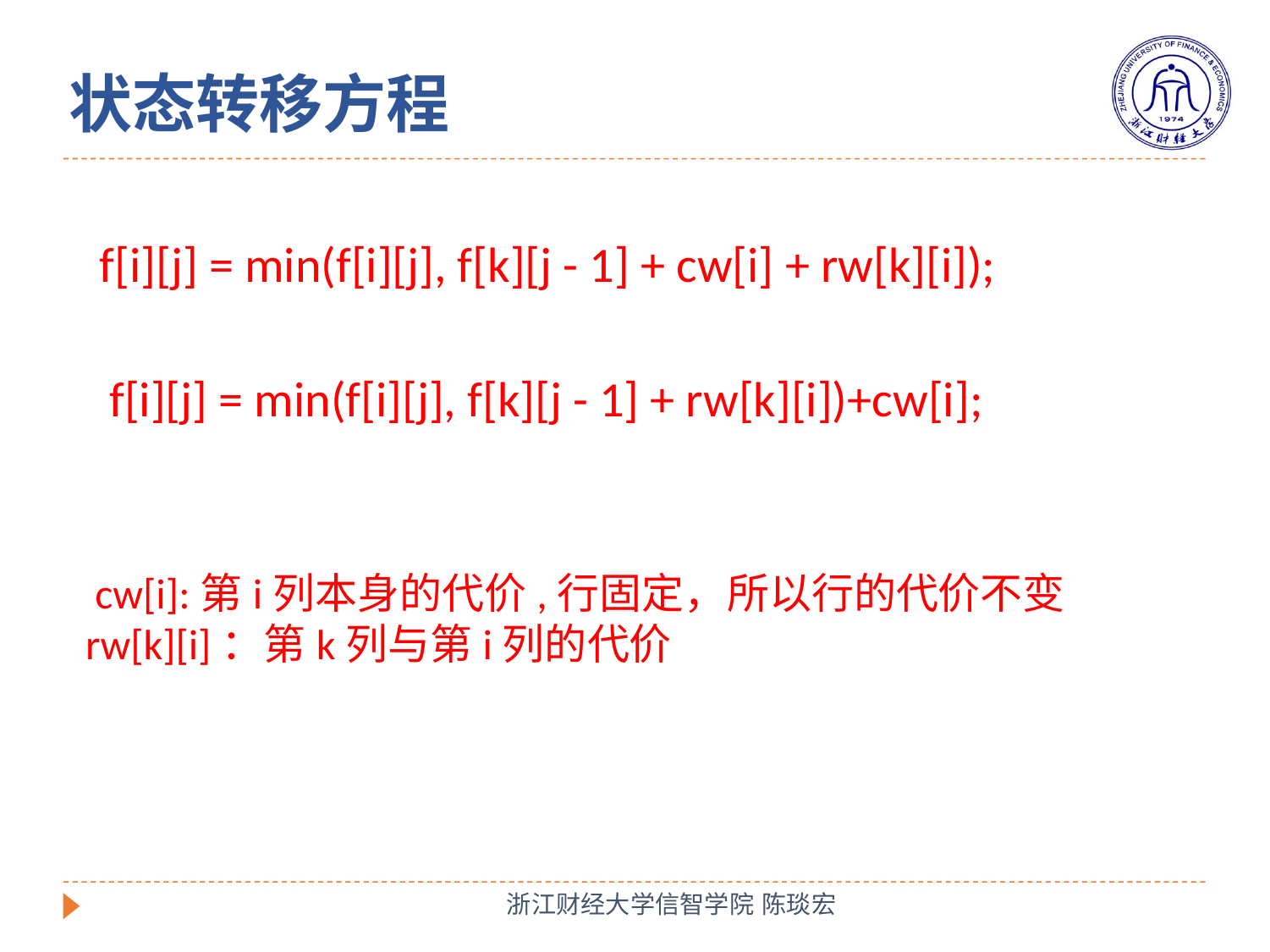

# 状态转移方程
f[i][j] = min(f[i][j], f[k][j - 1] + cw[i] + rw[k][i]);
f[i][j] = min(f[i][j], f[k][j - 1] + rw[k][i])+cw[i];
 cw[i]:第i列本身的代价,行固定，所以行的代价不变
rw[k][i]：第k列与第i列的代价
浙江财经大学信智学院 陈琰宏
65